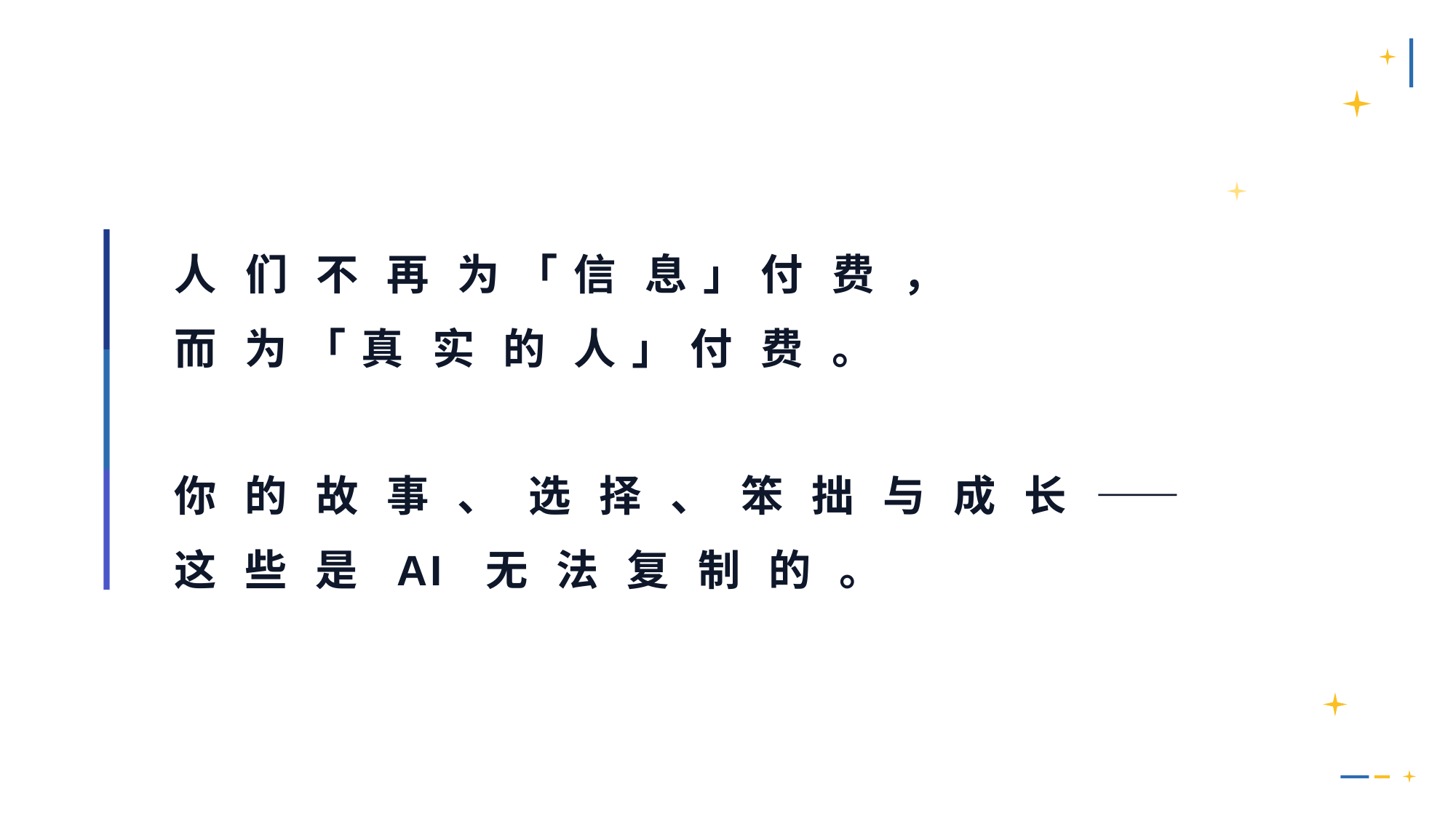

人  们  不  再  为 「 信  息 」 付  费  ，
而  为 「 真  实  的  人 」 付  费  。

你  的  故  事  、  选  择  、  笨  拙  与  成  长  ——
这  些  是  AI  无  法  复  制  的  。